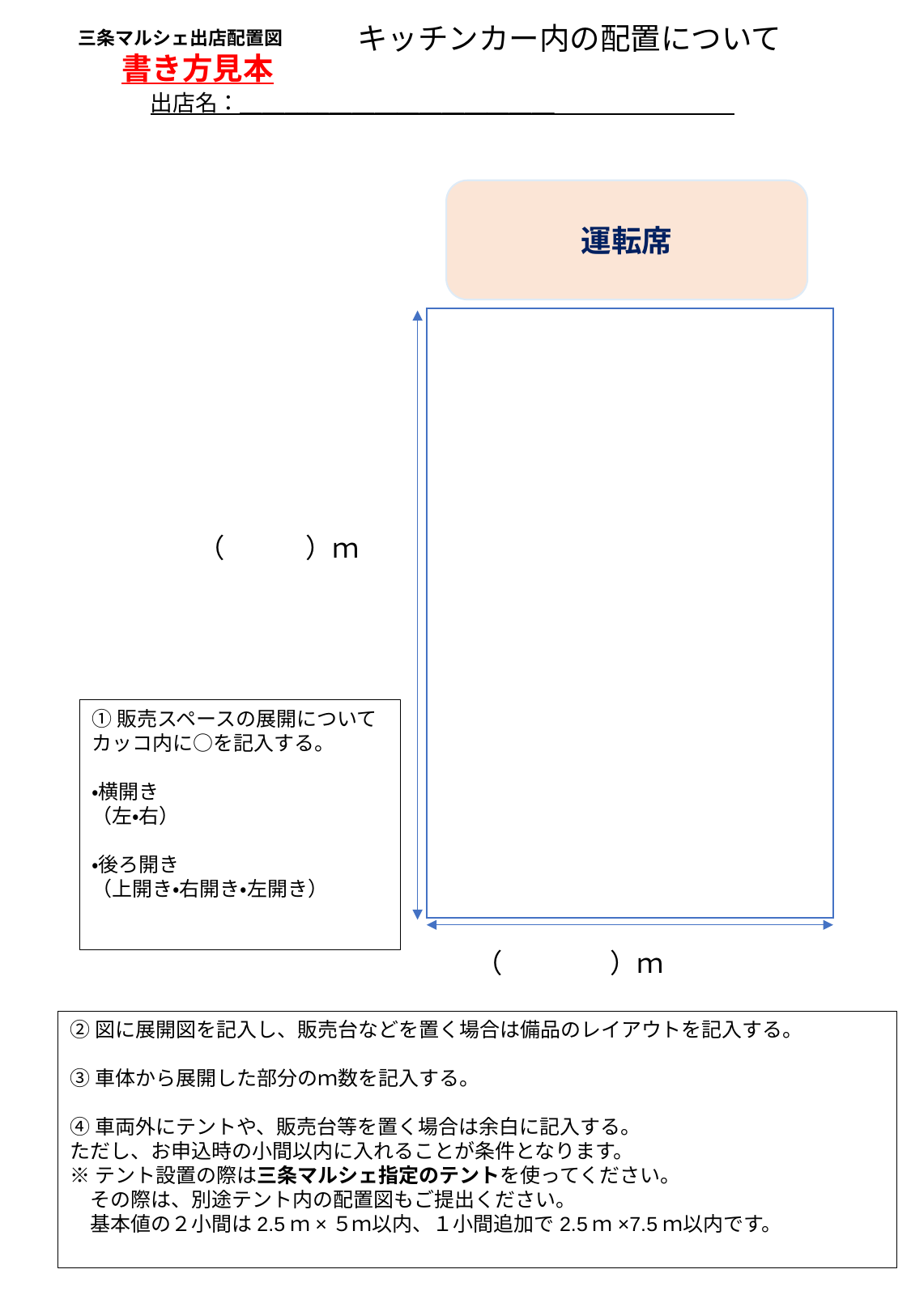

# 三条マルシェ出店配置図
キッチンカー内の配置について
書き方見本
出店名：＿＿＿＿＿＿＿＿＿＿＿＿＿＿
運転席

（　　　）ｍ

①販売スペースの展開について
カッコ内に○を記入する。

・横開き
（左・右）

・後ろ開き
（上開き・右開き・左開き）
（　　　　）ｍ

②図に展開図を記入し、販売台などを置く場合は備品のレイアウトを記入する。

③車体から展開した部分のｍ数を記入する。

④車両外にテントや、販売台等を置く場合は余白に記入する。
ただし、お申込時の小間以内に入れることが条件となります。
※テント設置の際は三条マルシェ指定のテントを使ってください。
　その際は、別途テント内の配置図もご提出ください。
　基本値の２小間は2.5ｍ×５ｍ以内、１小間追加で2.5ｍ×7.5ｍ以内です。